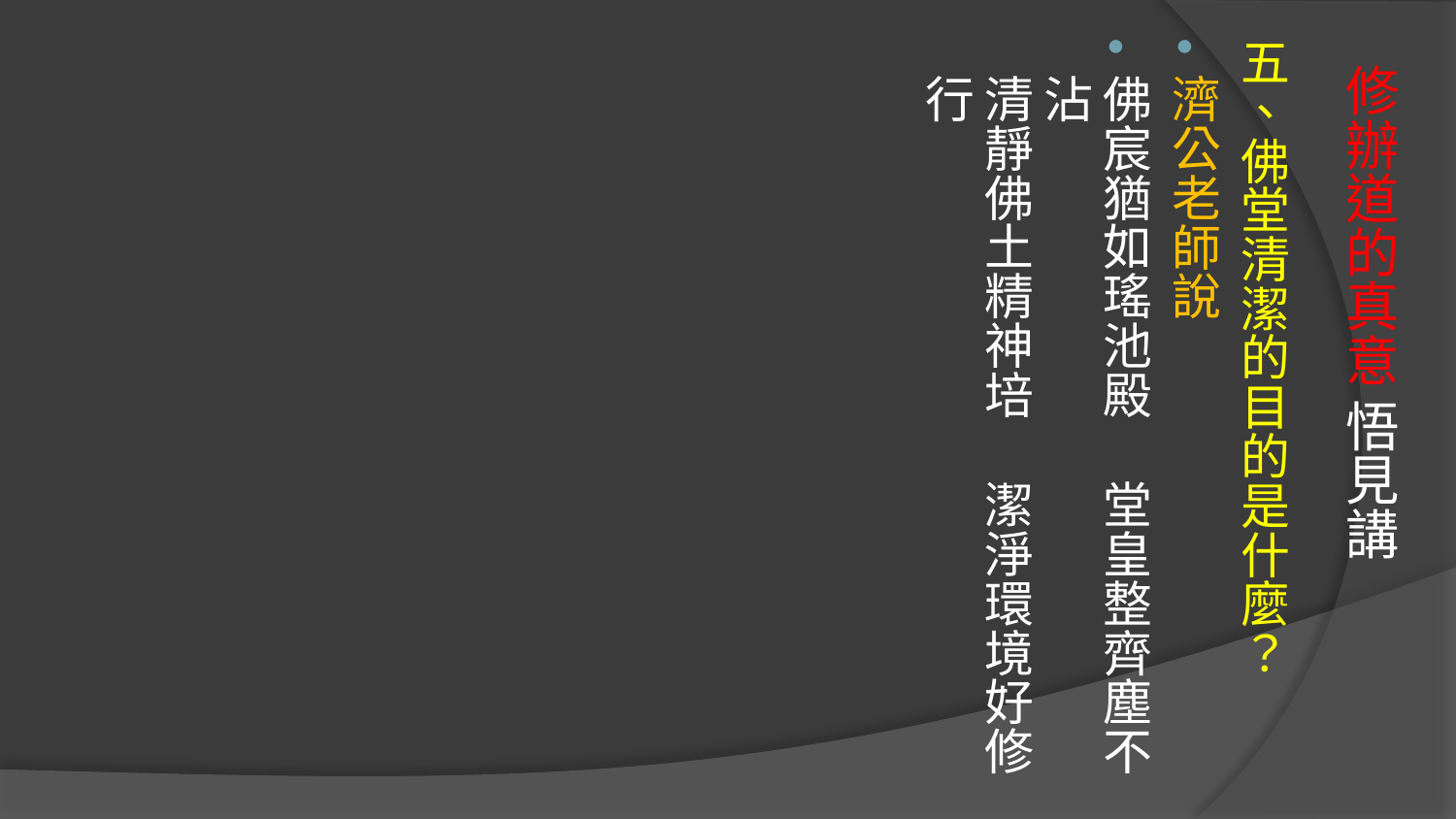

五、佛堂清潔的目的是什麼？
濟公老師說
佛宸猶如瑤池殿　 堂皇整齊塵不沾
清靜佛土精神培　 潔淨環境好修行

# 修辦道的真意 悟見講